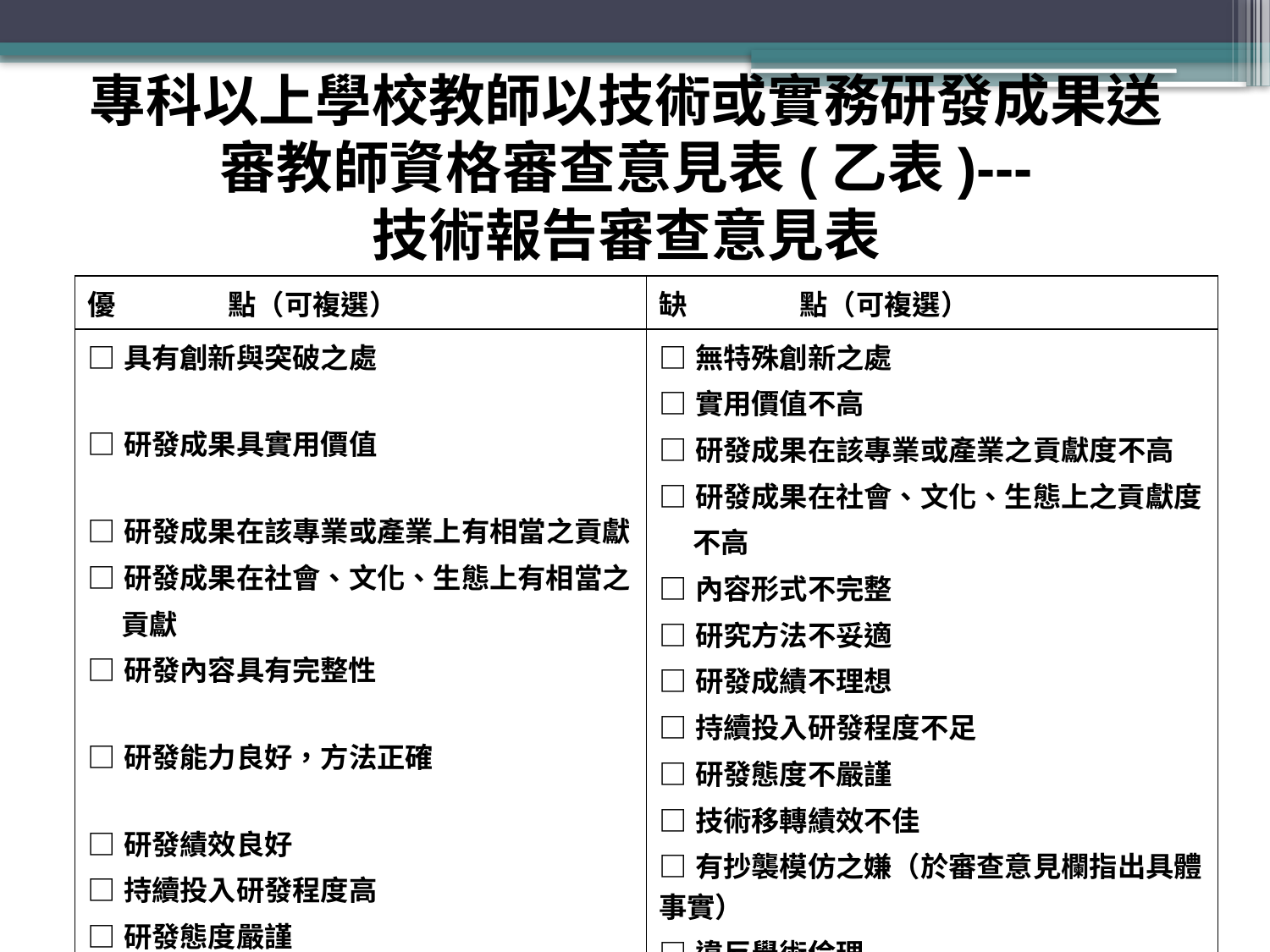

# 專科以上學校教師以技術或實務研發成果送審教師資格審查意見表(乙表)--- 技術報告審查意見表
| 優　　　　點（可複選） | 缺　　　　點（可複選） |
| --- | --- |
| □具有創新與突破之處　　　　　　　　　　　　　　 □研發成果具實用價值　　　　　　　　　　　　　　 □研發成果在該專業或產業上有相當之貢獻 □研發成果在社會、文化、生態上有相當之 貢獻 □研發內容具有完整性　　　　　　　　　　　　　　 □研發能力良好，方法正確　　　　　　　　　　　　 □研發績效良好 □持續投入研發程度高 □研發態度嚴謹 □技術移轉績效良好 □適合教學實務　　　　　　　　　　　　 □可結合產業，提升產業技術　　　　　　　　　　　　 □其他： | □無特殊創新之處 □實用價值不高 □研發成果在該專業或產業之貢獻度不高 □研發成果在社會、文化、生態上之貢獻度 不高 □內容形式不完整 □研究方法不妥適 □研發成績不理想 □持續投入研發程度不足 □研發態度不嚴謹 □技術移轉績效不佳 □有抄襲模仿之嫌（於審查意見欄指出具體事實） □違反學術倫理 □其他： |